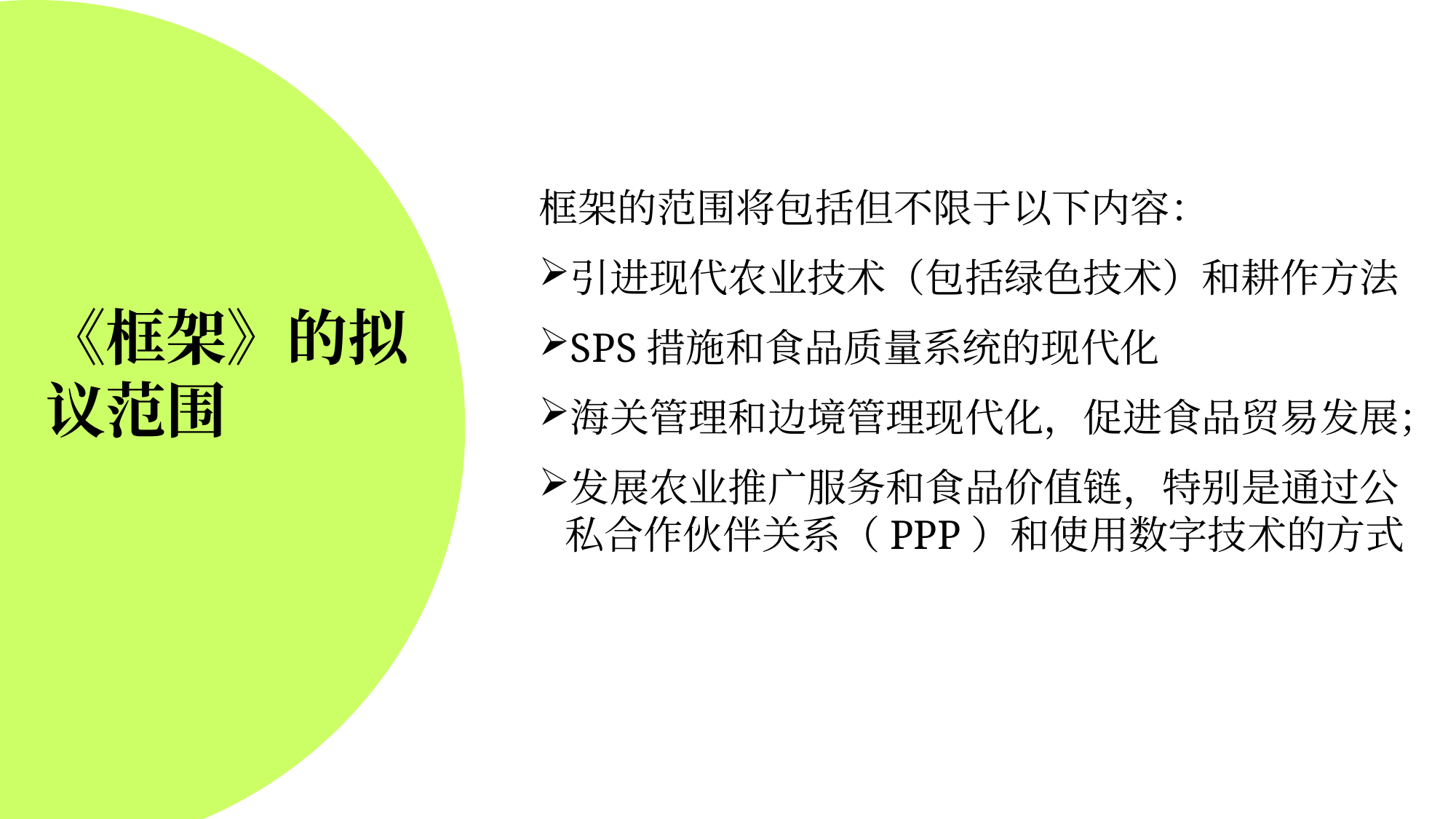

框架的范围将包括但不限于以下内容：
引进现代农业技术（包括绿色技术）和耕作方法
SPS措施和食品质量系统的现代化
海关管理和边境管理现代化，促进食品贸易发展；
发展农业推广服务和食品价值链，特别是通过公私合作伙伴关系（PPP）和使用数字技术的方式
《框架》的拟议范围